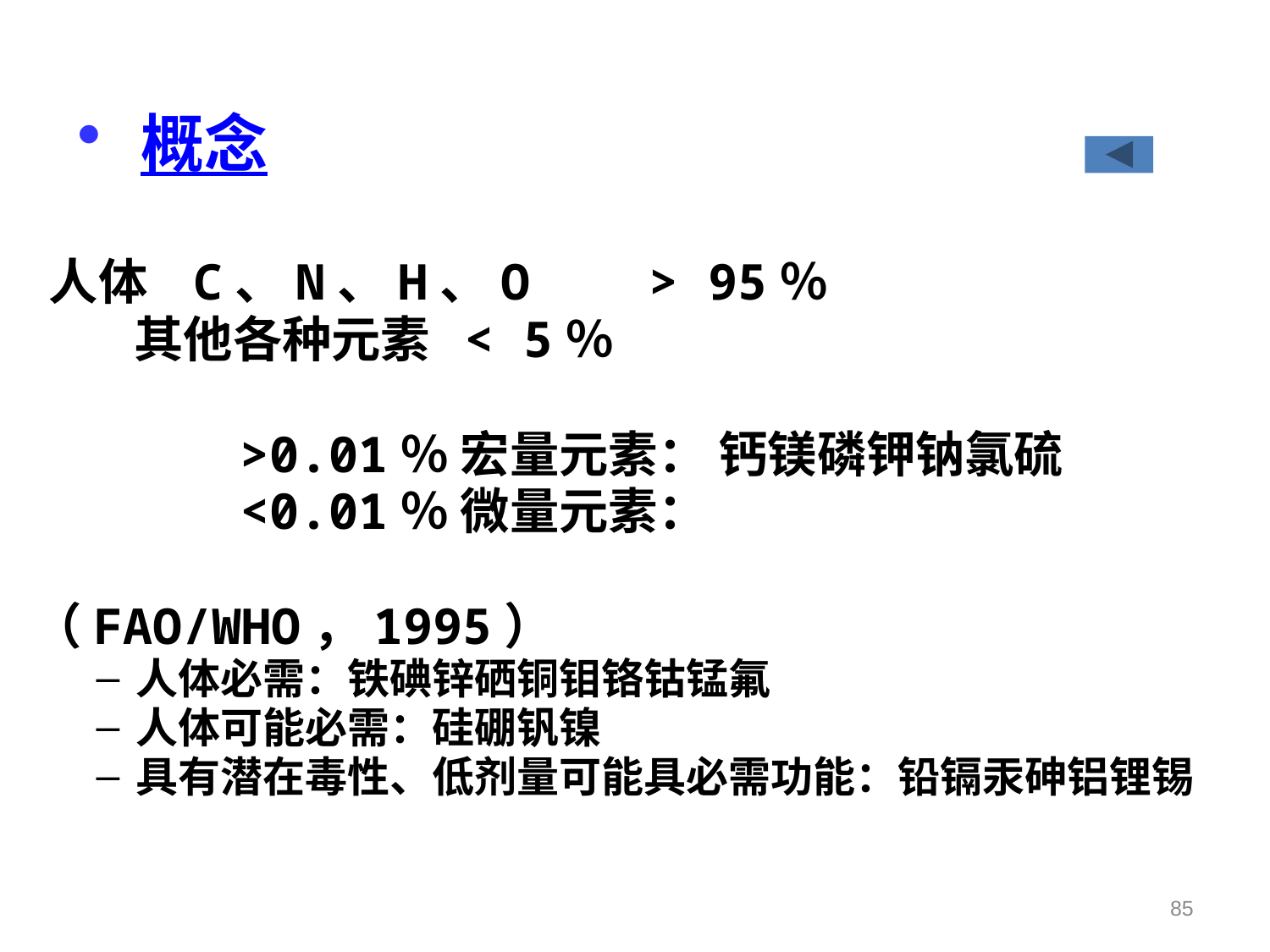

# 概念

 人体   C、N、H、O    > 95％
        其他各种元素  < 5％

       >0.01％ 宏量元素： 钙镁磷钾钠氯硫
       <0.01％ 微量元素：

（FAO/WHO，1995）
人体必需：铁碘锌硒铜钼铬钴锰氟
人体可能必需：硅硼钒镍
具有潜在毒性、低剂量可能具必需功能：铅镉汞砷铝锂锡
85